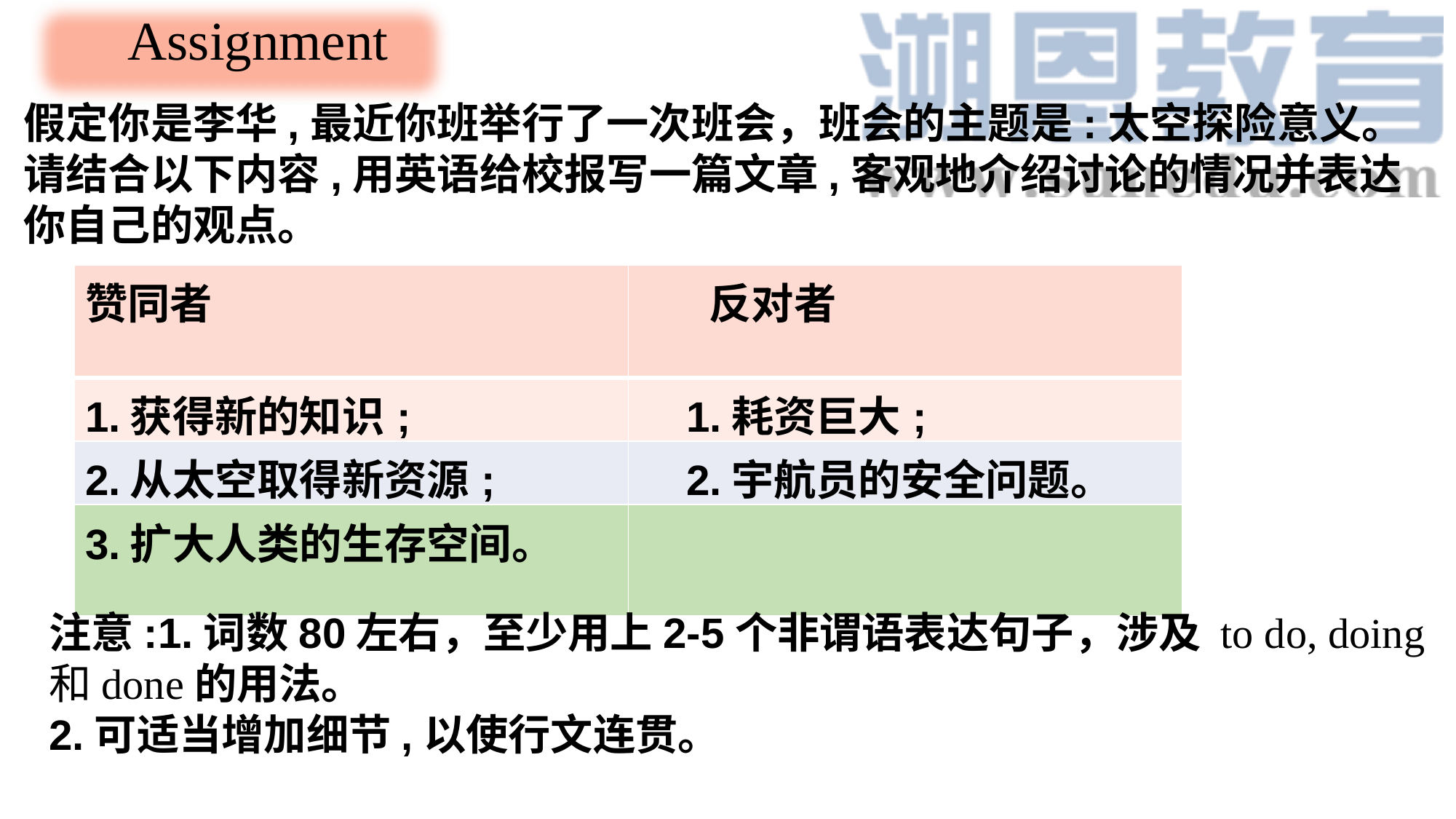

Assignment

假定你是李华,最近你班举行了一次班会，班会的主题是:太空探险意义。请结合以下内容,用英语给校报写一篇文章,客观地介绍讨论的情况并表达你自己的观点。

| 赞同者 | 反对者 |
| --- | --- |
| 1.获得新的知识; | 1.耗资巨大; |
| 2.从太空取得新资源; | 2.宇航员的安全问题。 |
| 3.扩大人类的生存空间。 |  |
注意:1.词数80左右，至少用上2-5个非谓语表达句子，涉及 to do, doing和done的用法。
2.可适当增加细节,以使行文连贯。